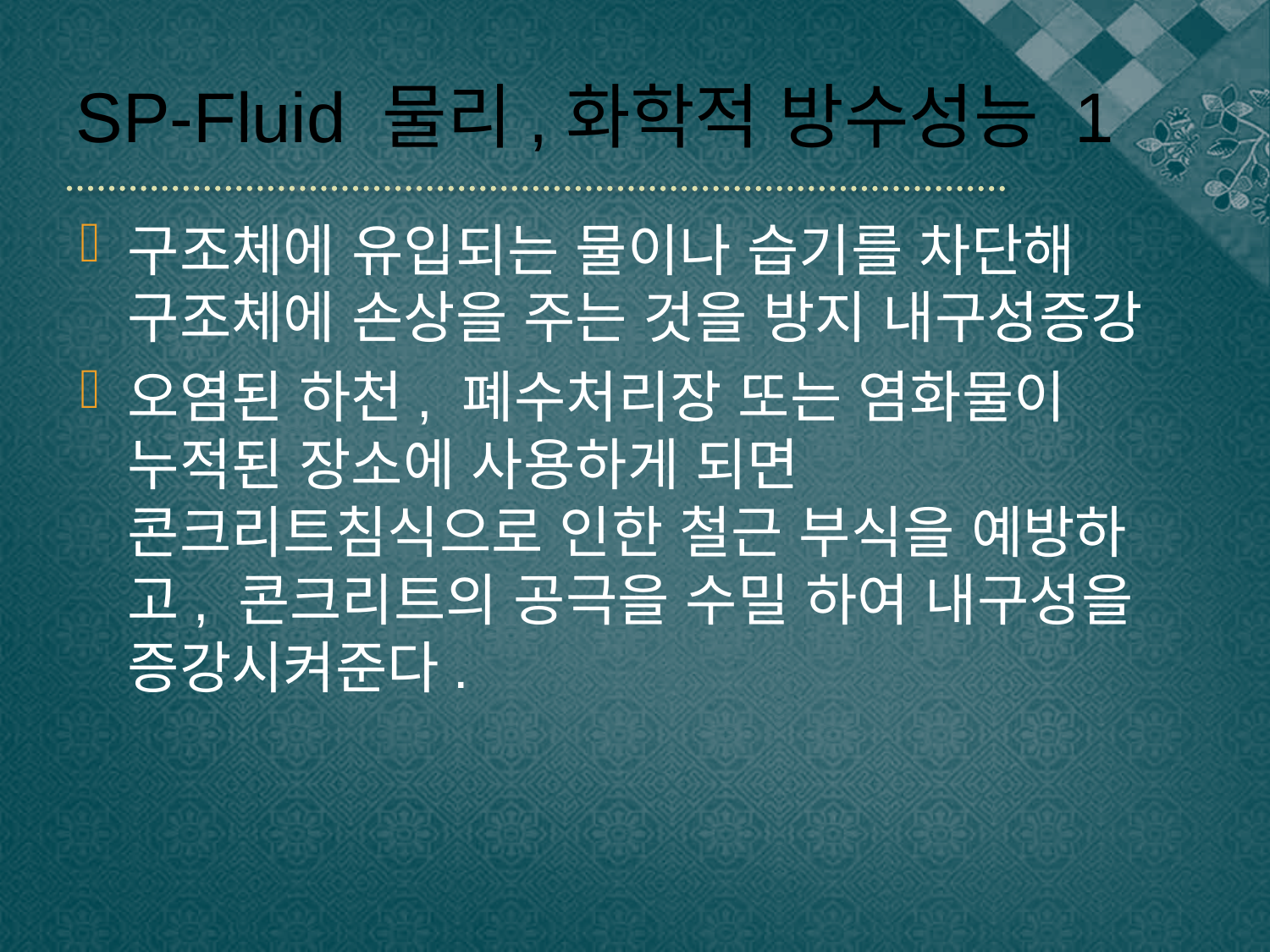

# SP-Fluid 물리,화학적 방수성능 1
구조체에 유입되는 물이나 습기를 차단해 구조체에 손상을 주는 것을 방지 내구성증강
오염된 하천, 폐수처리장 또는 염화물이 누적된 장소에 사용하게 되면 콘크리트침식으로 인한 철근 부식을 예방하고, 콘크리트의 공극을 수밀 하여 내구성을 증강시켜준다.